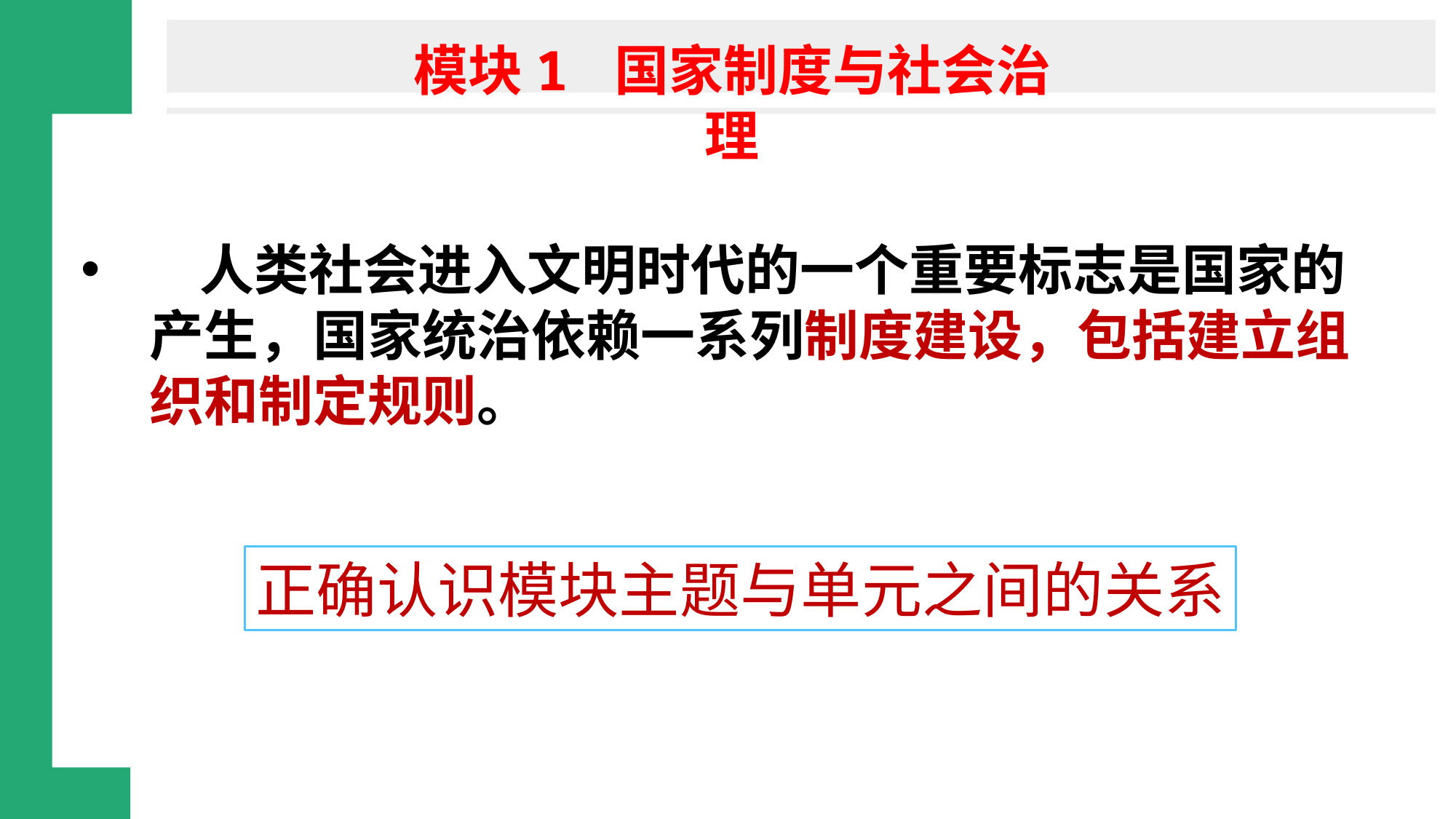

模块1 国家制度与社会治理
   人类社会进入文明时代的一个重要标志是国家的产生，国家统治依赖一系列制度建设，包括建立组织和制定规则。
正确认识模块主题与单元之间的关系